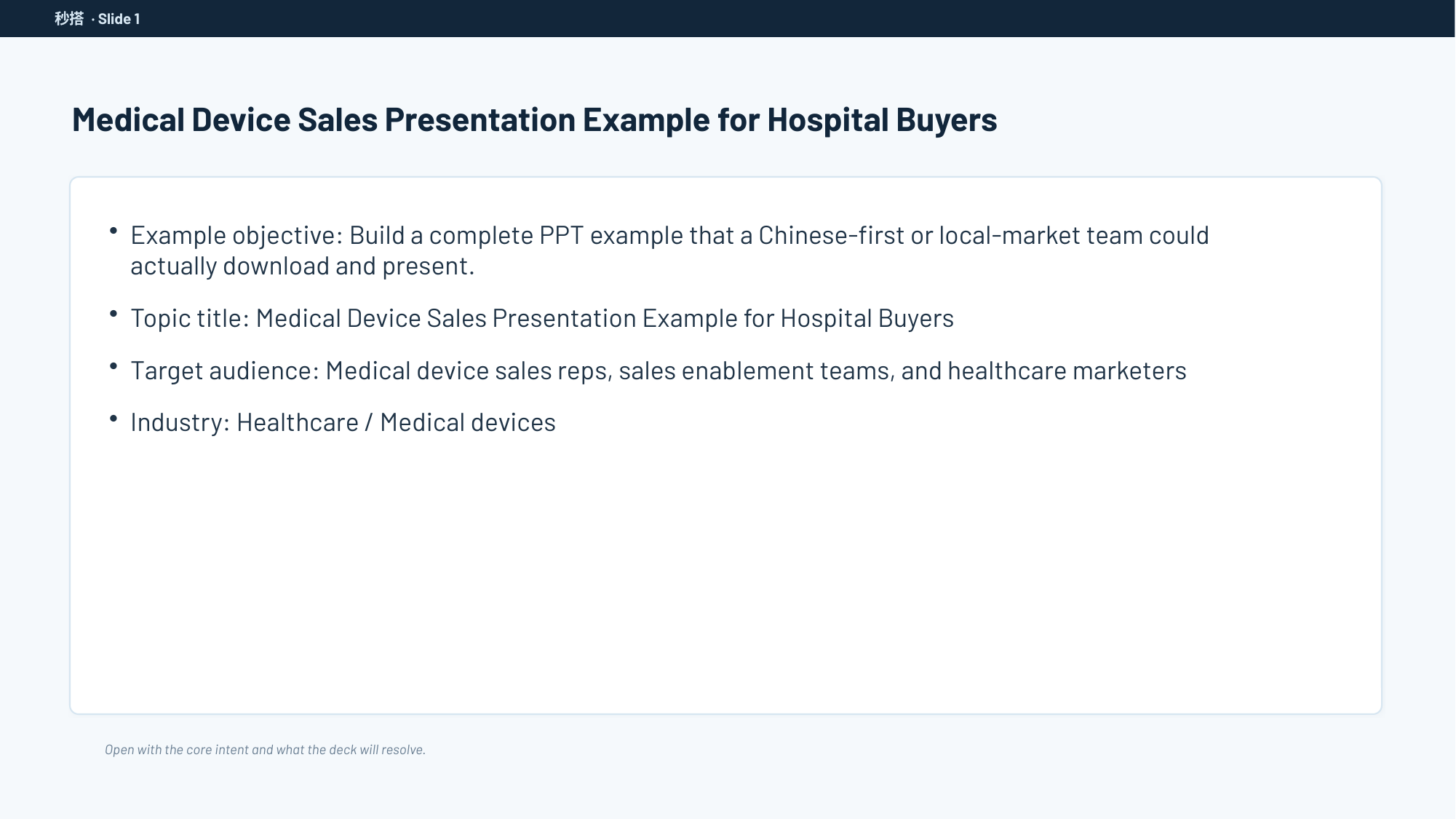

秒搭 · Slide 1
Medical Device Sales Presentation Example for Hospital Buyers

Example objective: Build a complete PPT example that a Chinese-first or local-market team could actually download and present.
Topic title: Medical Device Sales Presentation Example for Hospital Buyers
Target audience: Medical device sales reps, sales enablement teams, and healthcare marketers
Industry: Healthcare / Medical devices
Open with the core intent and what the deck will resolve.